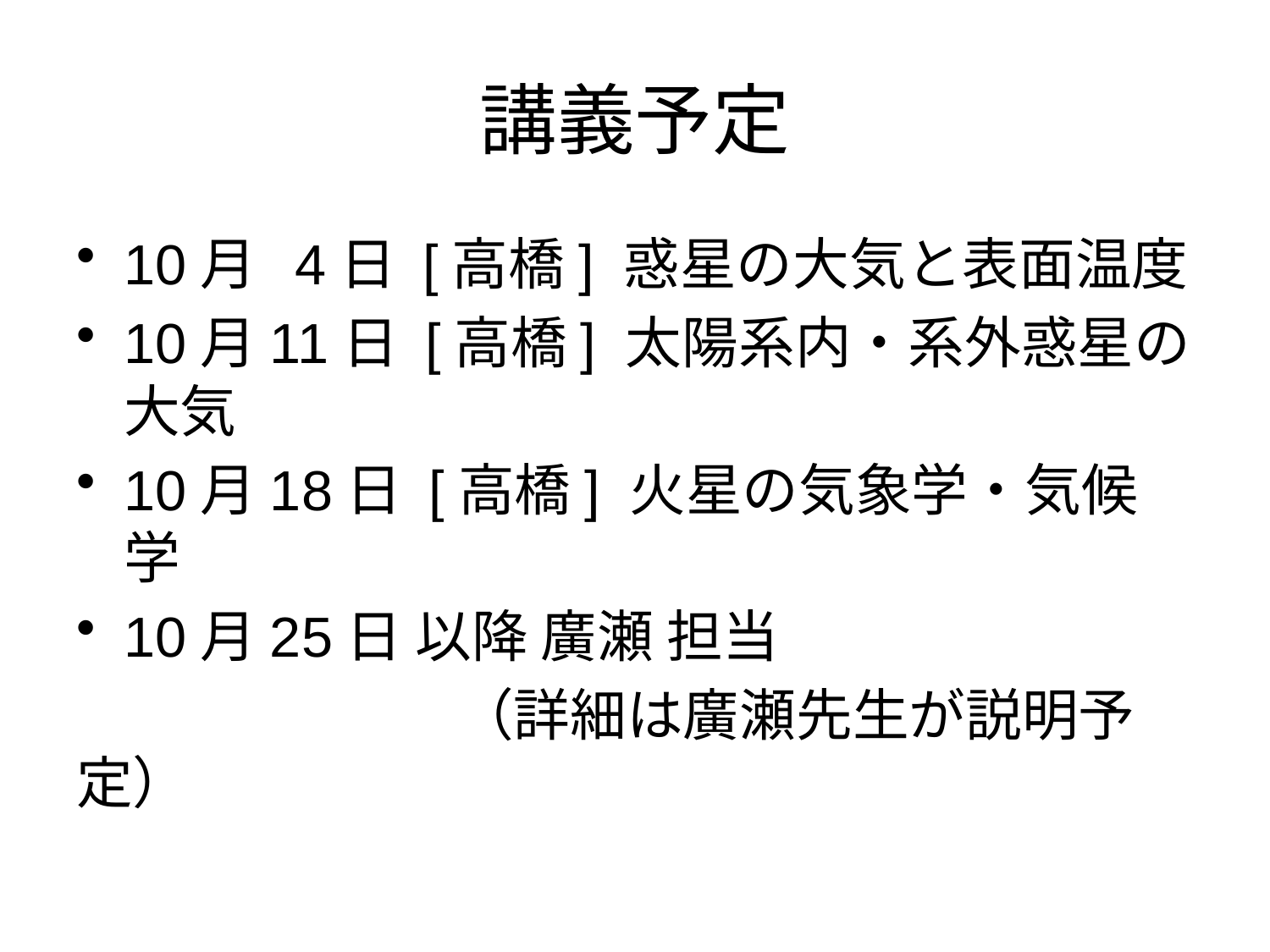

# 講義予定
10月  4日 [高橋] 惑星の大気と表面温度
10月11日 [高橋] 太陽系内・系外惑星の大気
10月18日 [高橋] 火星の気象学・気候学
10月25日 以降 廣瀬 担当
			（詳細は廣瀬先生が説明予定）